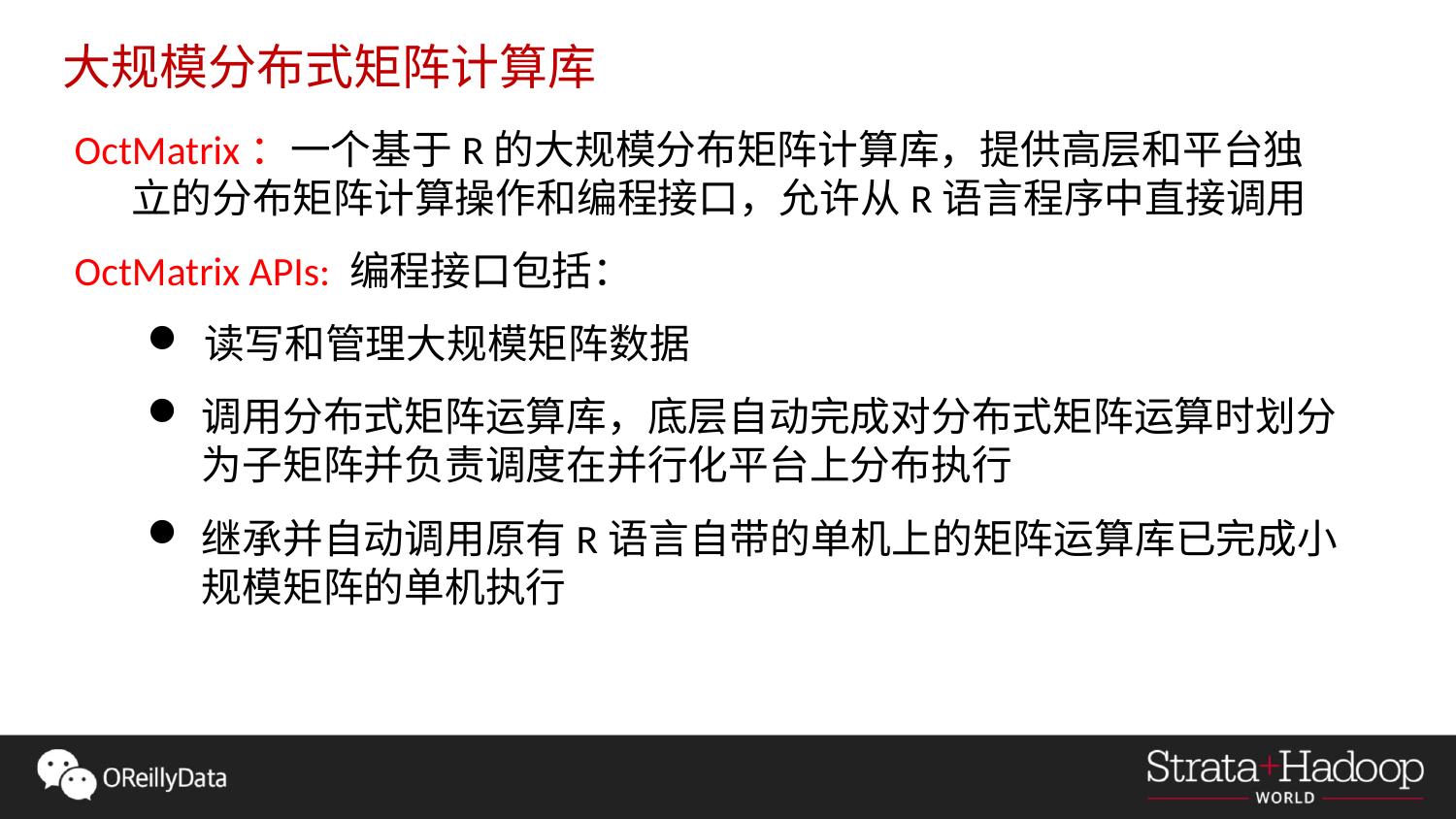

大规模分布式矩阵计算库
OctMatrix：一个基于R的大规模分布矩阵计算库，提供高层和平台独立的分布矩阵计算操作和编程接口，允许从R语言程序中直接调用
OctMatrix APIs: 编程接口包括：
读写和管理大规模矩阵数据
调用分布式矩阵运算库，底层自动完成对分布式矩阵运算时划分为子矩阵并负责调度在并行化平台上分布执行
继承并自动调用原有R语言自带的单机上的矩阵运算库已完成小规模矩阵的单机执行